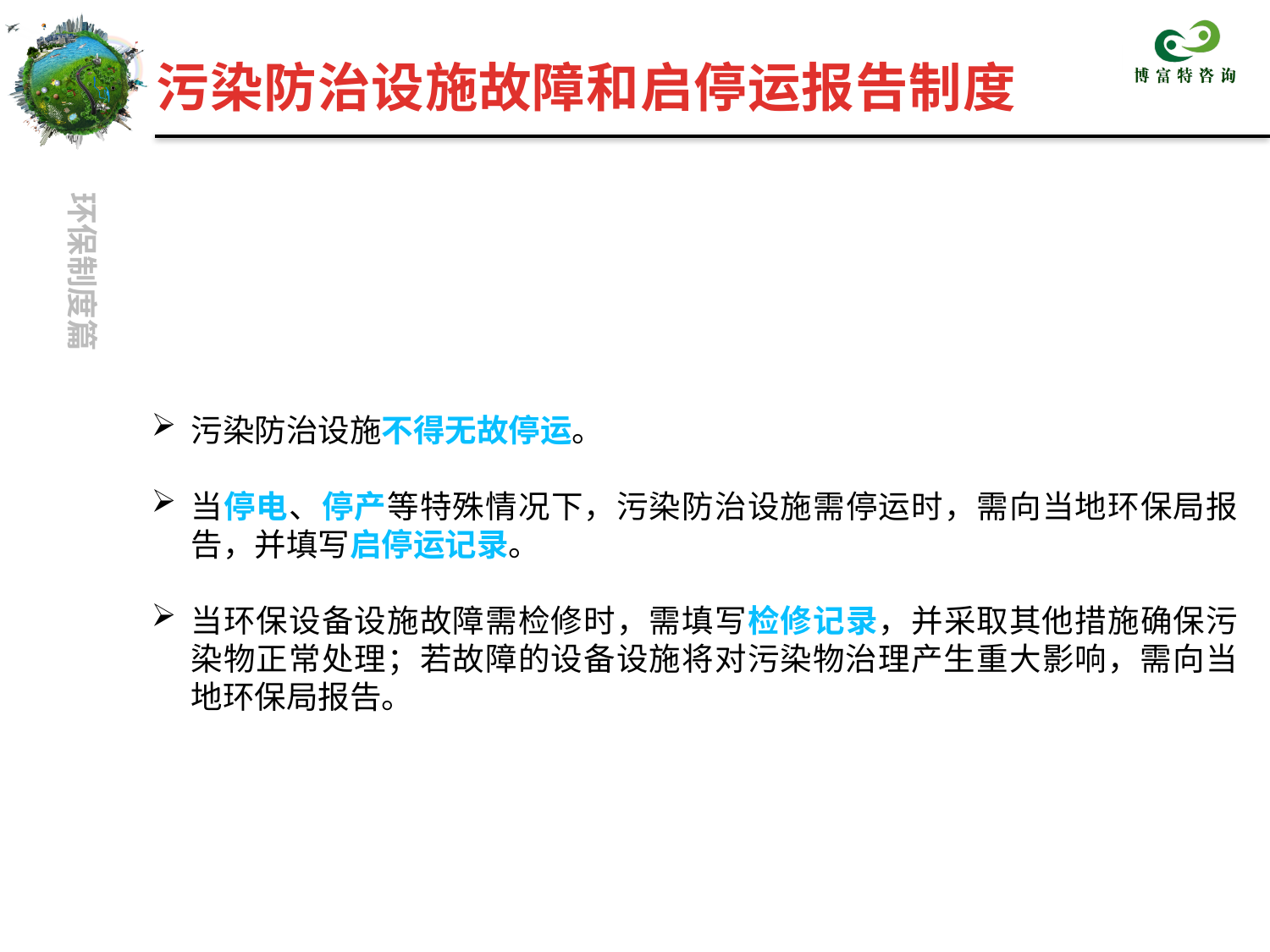

污染防治设施故障和启停运报告制度
污染防治设施不得无故停运。

当停电、停产等特殊情况下，污染防治设施需停运时，需向当地环保局报告，并填写启停运记录。

当环保设备设施故障需检修时，需填写检修记录，并采取其他措施确保污染物正常处理；若故障的设备设施将对污染物治理产生重大影响，需向当地环保局报告。